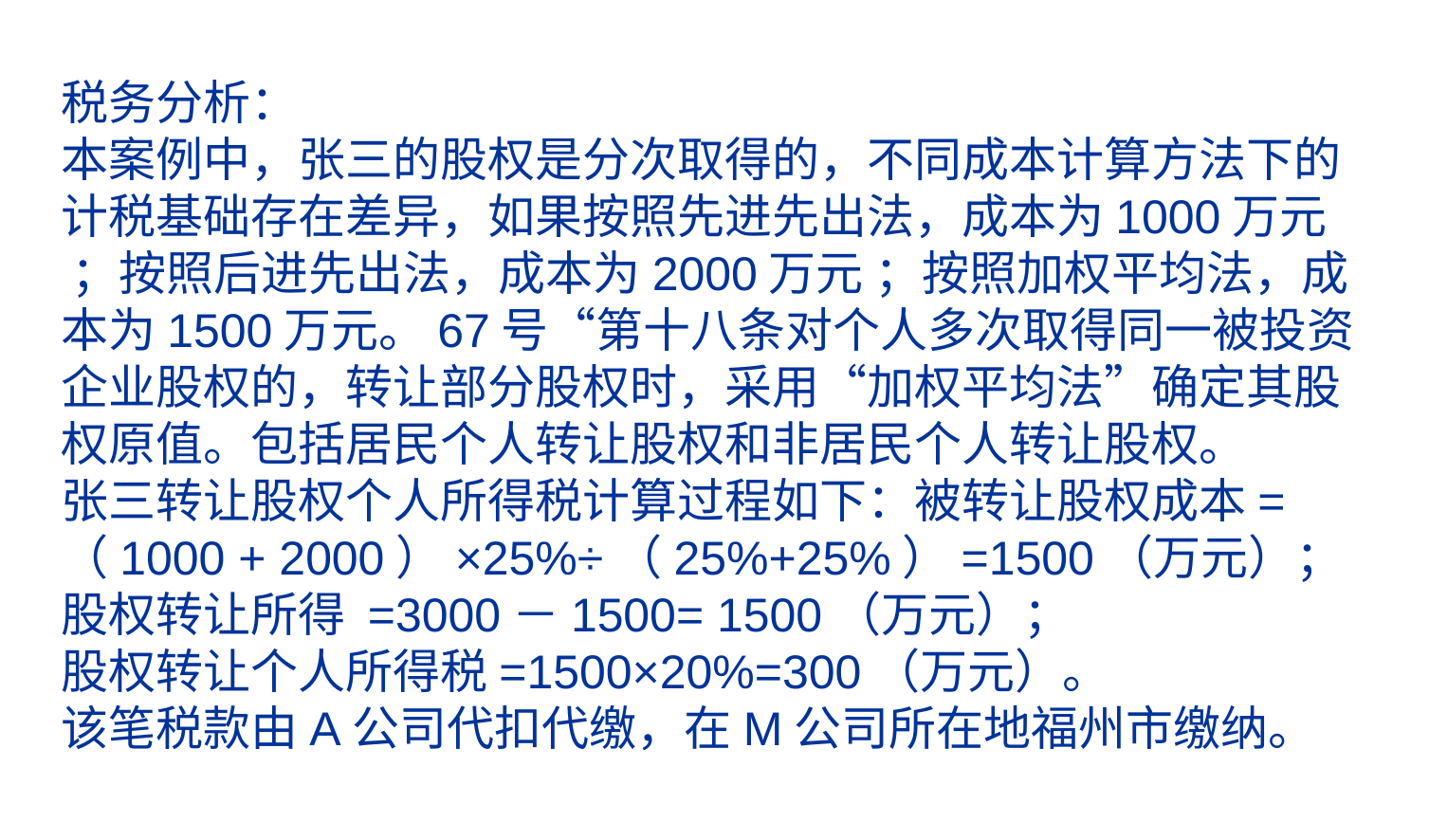

# 税务分析： 本案例中，张三的股权是分次取得的，不同成本计算方法下的计税基础存在差异，如果按照先进先出法，成本为1000万元 ；按照后进先出法，成本为2000万元 ；按照加权平均法，成本为1500万元。67号“第十八条对个人多次取得同一被投资企业股权的，转让部分股权时，采用“加权平均法”确定其股权原值。包括居民个人转让股权和非居民个人转让股权。 张三转让股权个人所得税计算过程如下：被转让股权成本=（1000 + 2000）×25%÷（25%+25%）=1500（万元）；股权转让所得 =3000－1500= 1500（万元）； 股权转让个人所得税=1500×20%=300（万元）。 该笔税款由A公司代扣代缴，在M公司所在地福州市缴纳。